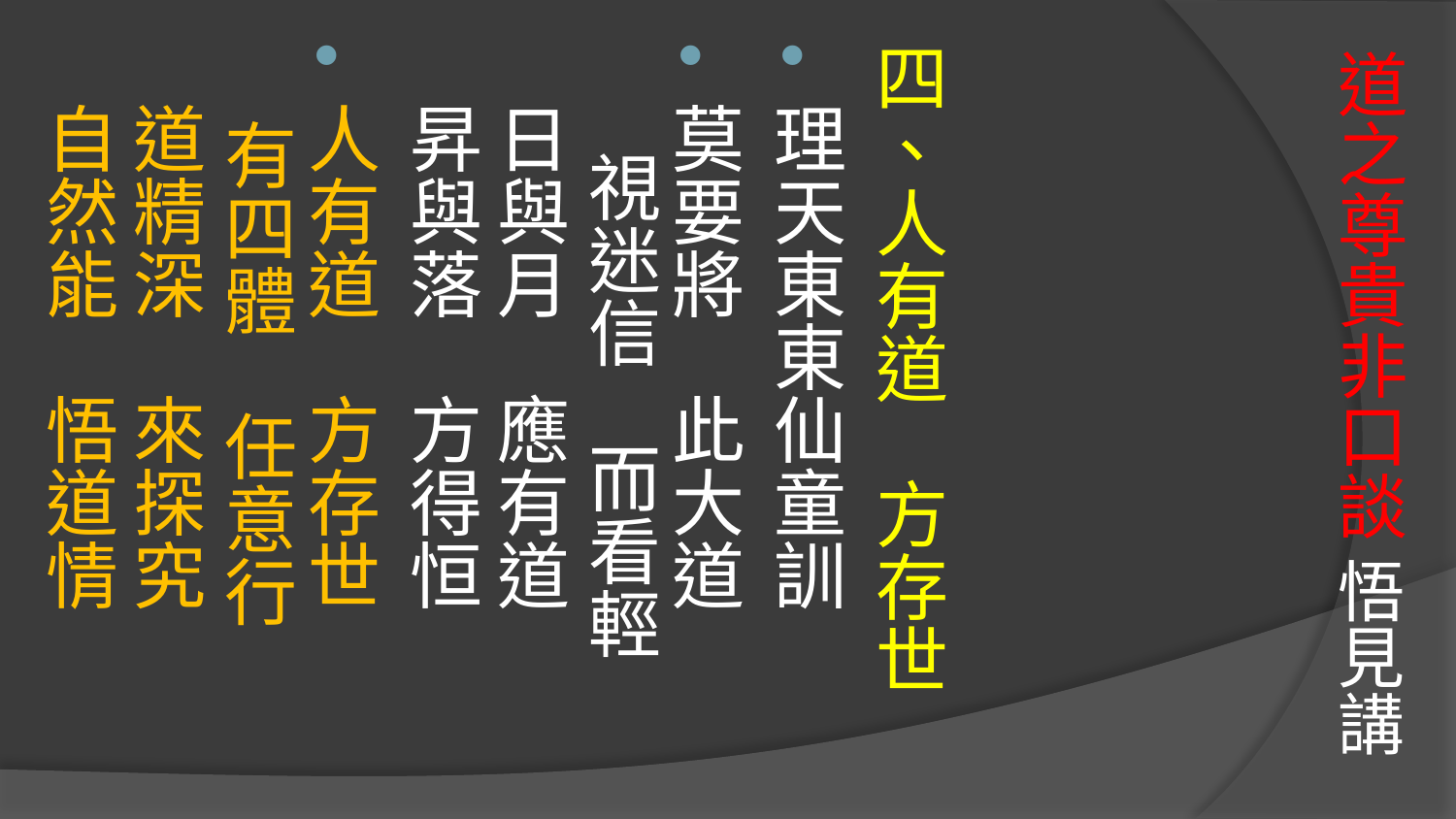

# 道之尊貴非口談 悟見講
四、人有道　方存世
理天東東仙童訓
莫要將　此大道　          視迷信　而看輕
日與月　應有道　      昇與落　方得恒
人有道　方存世　        有四體　任意行
道精深　來探究　      自然能　悟道情